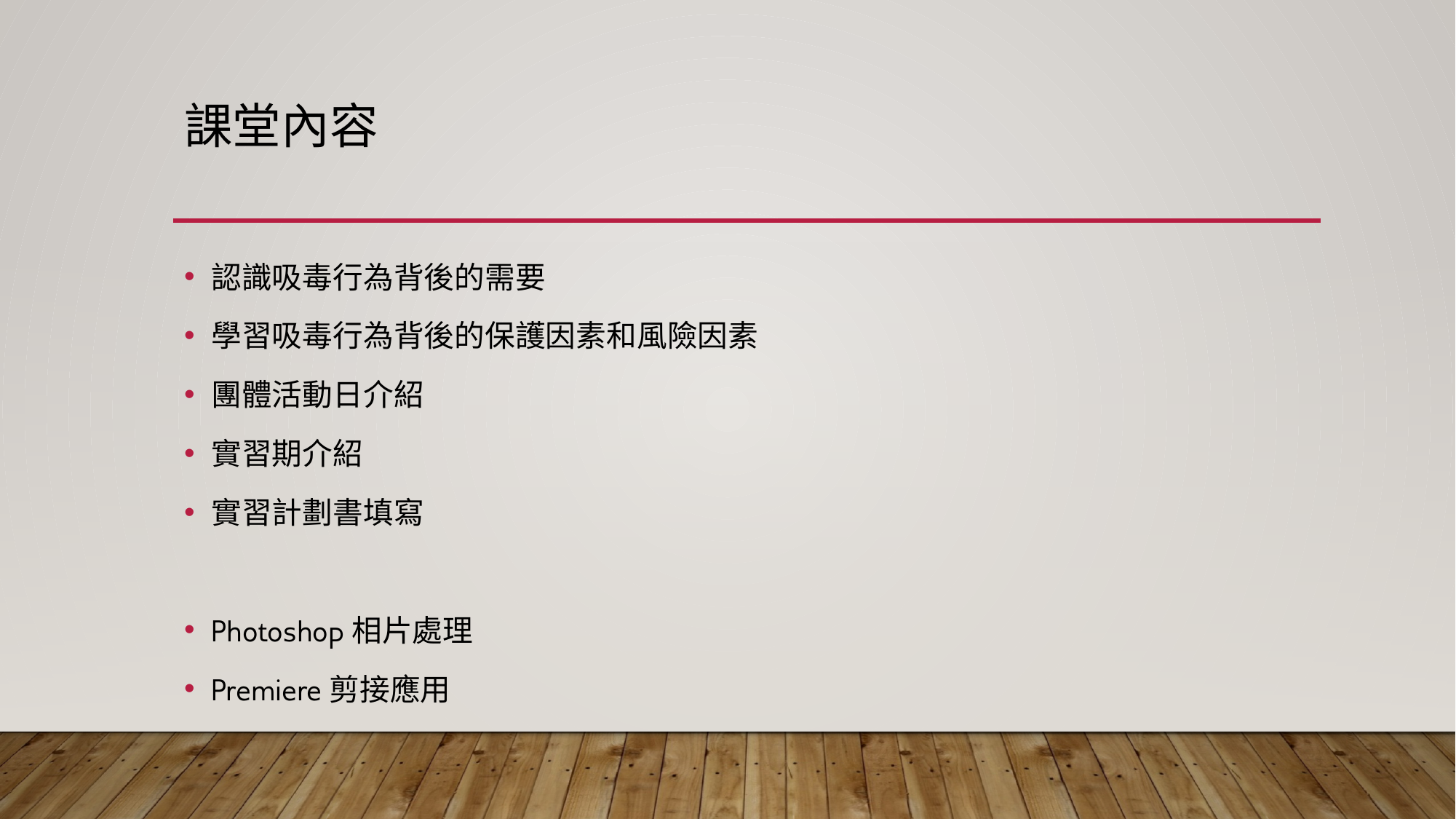

# 課堂內容
認識吸毒行為背後的需要
學習吸毒行為背後的保護因素和風險因素
團體活動日介紹
實習期介紹
實習計劃書填寫

Photoshop相片處理
Premiere剪接應用